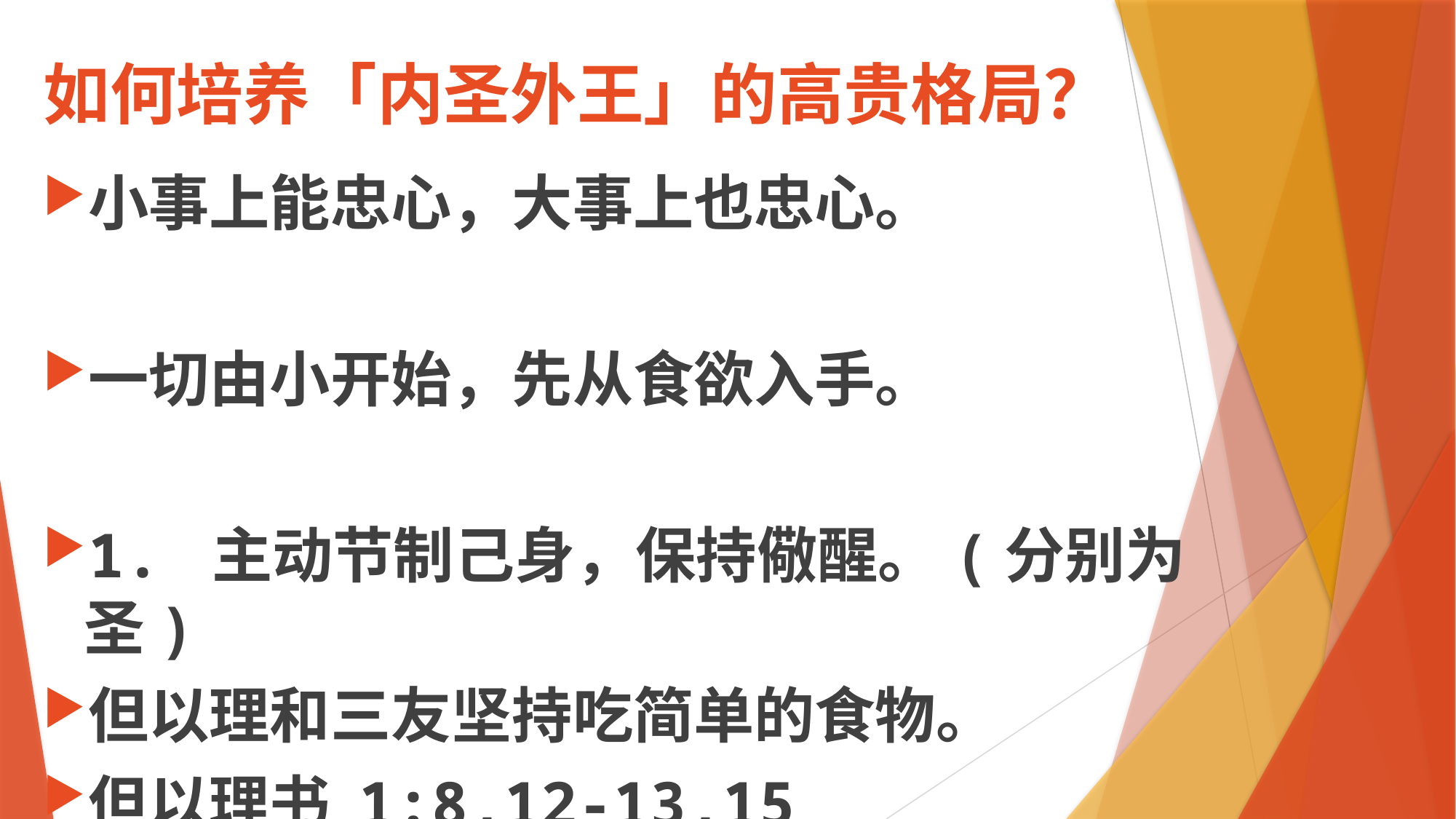

# 如何培养「内圣外王」的高贵格局？
小事上能忠心，大事上也忠心。

一切由小开始，先从食欲入手。

1. 主动节制己身，保持儆醒。(分别为圣)
但以理和三友坚持吃简单的食物。
但以理书 1:8,12-13,15